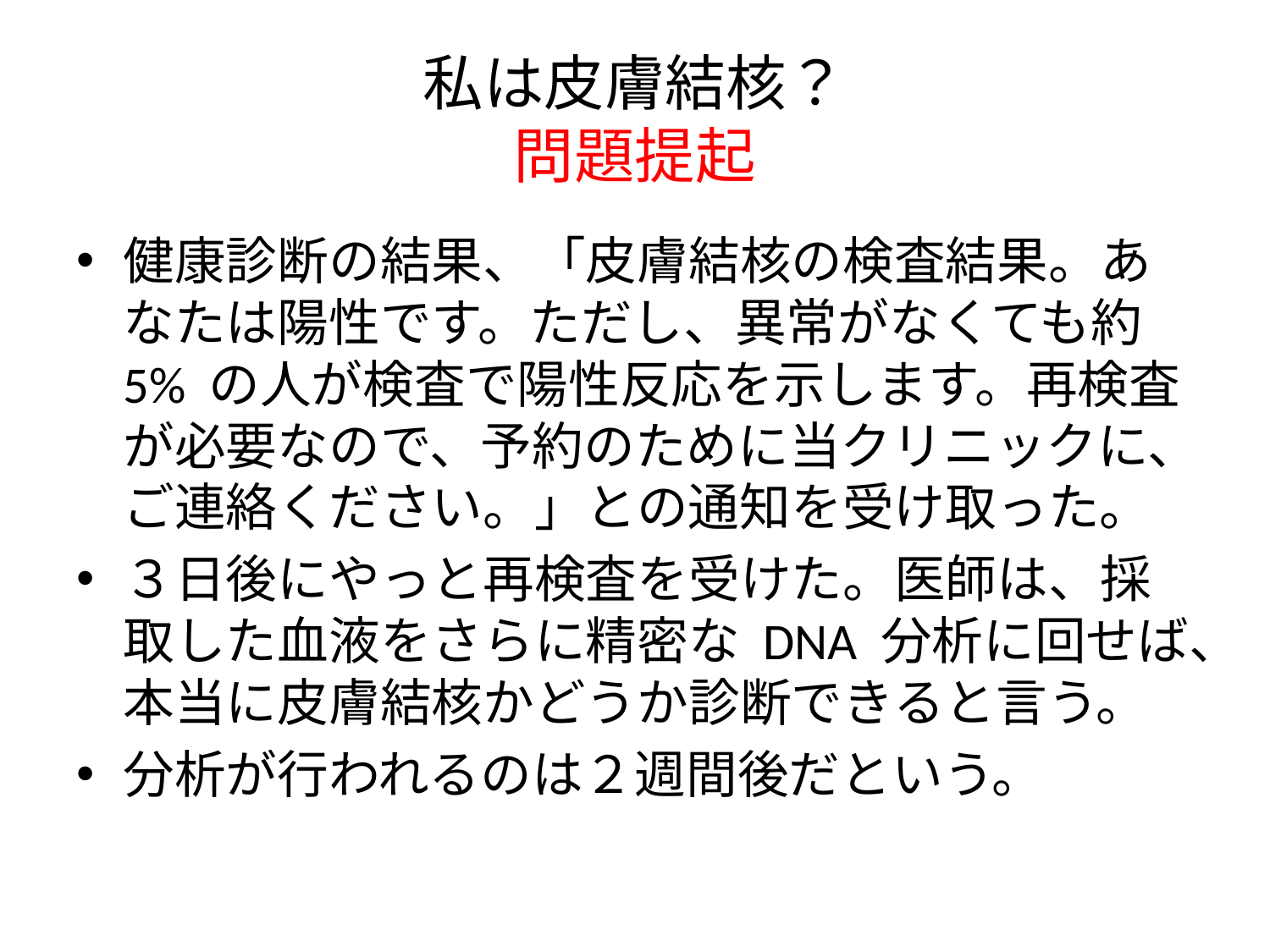

# 私は皮膚結核？ 問題提起
健康診断の結果、「皮膚結核の検査結果。あなたは陽性です。ただし、異常がなくても約 5% の人が検査で陽性反応を示します。再検査が必要なので、予約のために当クリニックに、ご連絡ください。」との通知を受け取った。
３日後にやっと再検査を受けた。医師は、採取した血液をさらに精密な DNA 分析に回せば、本当に皮膚結核かどうか診断できると言う。
分析が行われるのは２週間後だという。